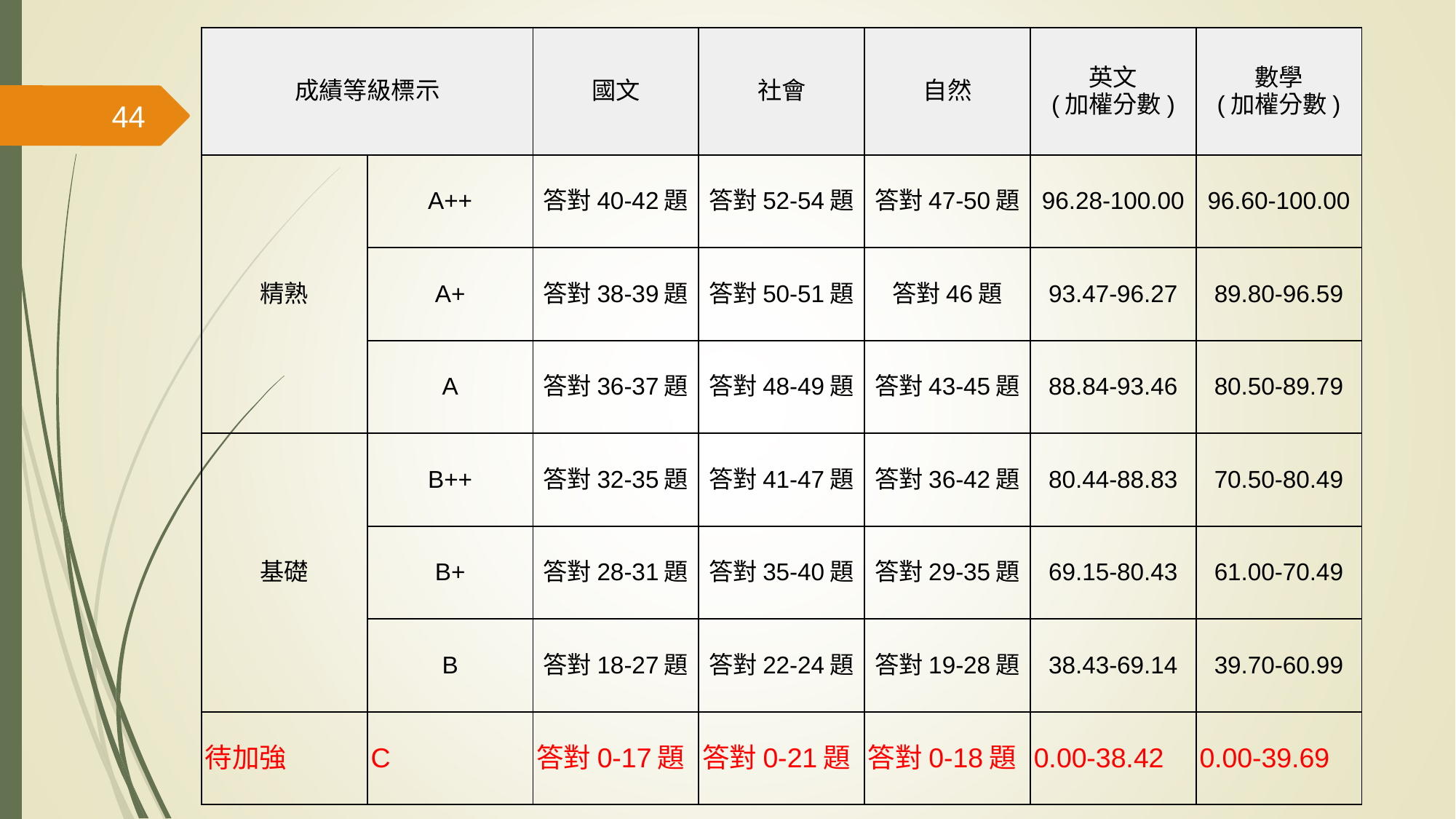

| 成績等級標示 |  | 國文 | 社會 | 自然 | 英文 (加權分數) | 數學 (加權分數) |
| --- | --- | --- | --- | --- | --- | --- |
| 精熟 | A++ | 答對40-42題 | 答對52-54題 | 答對47-50題 | 96.28-100.00 | 96.60-100.00 |
|  | A+ | 答對38-39題 | 答對50-51題 | 答對46題 | 93.47-96.27 | 89.80-96.59 |
|  | A | 答對36-37題 | 答對48-49題 | 答對43-45題 | 88.84-93.46 | 80.50-89.79 |
| 基礎 | B++ | 答對32-35題 | 答對41-47題 | 答對36-42題 | 80.44-88.83 | 70.50-80.49 |
|  | B+ | 答對28-31題 | 答對35-40題 | 答對29-35題 | 69.15-80.43 | 61.00-70.49 |
|  | B | 答對18-27題 | 答對22-24題 | 答對19-28題 | 38.43-69.14 | 39.70-60.99 |
| 待加強 | C | 答對0-17題 | 答對0-21題 | 答對0-18題 | 0.00-38.42 | 0.00-39.69 |
44